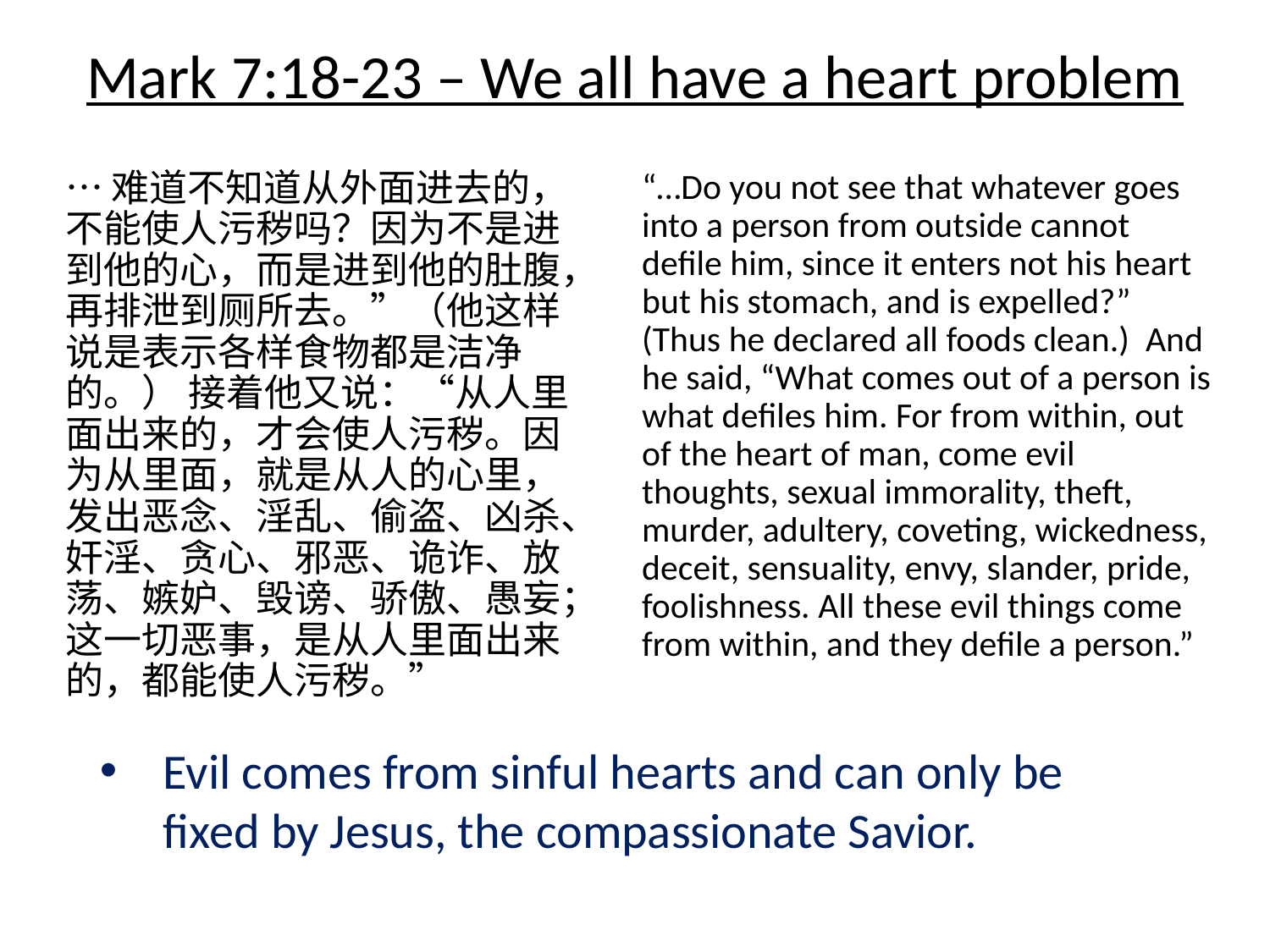

# Mark 7:18-23 – We all have a heart problem
…难道不知道从外面进去的，不能使人污秽吗？因为不是进到他的心，而是进到他的肚腹，再排泄到厕所去。”（他这样说是表示各样食物都是洁净的。） 接着他又说：“从人里面出来的，才会使人污秽。因为从里面，就是从人的心里，发出恶念、淫乱、偷盗、凶杀、奸淫、贪心、邪恶、诡诈、放荡、嫉妒、毁谤、骄傲、愚妄；这一切恶事，是从人里面出来的，都能使人污秽。”
“…Do you not see that whatever goes into a person from outside cannot defile him, since it enters not his heart but his stomach, and is expelled?”  (Thus he declared all foods clean.)  And he said, “What comes out of a person is what defiles him. For from within, out of the heart of man, come evil thoughts, sexual immorality, theft, murder, adultery, coveting, wickedness, deceit, sensuality, envy, slander, pride, foolishness. ​All these evil things come from within, and they defile a person.”
Evil comes from sinful hearts and can only be fixed by Jesus, the compassionate Savior.